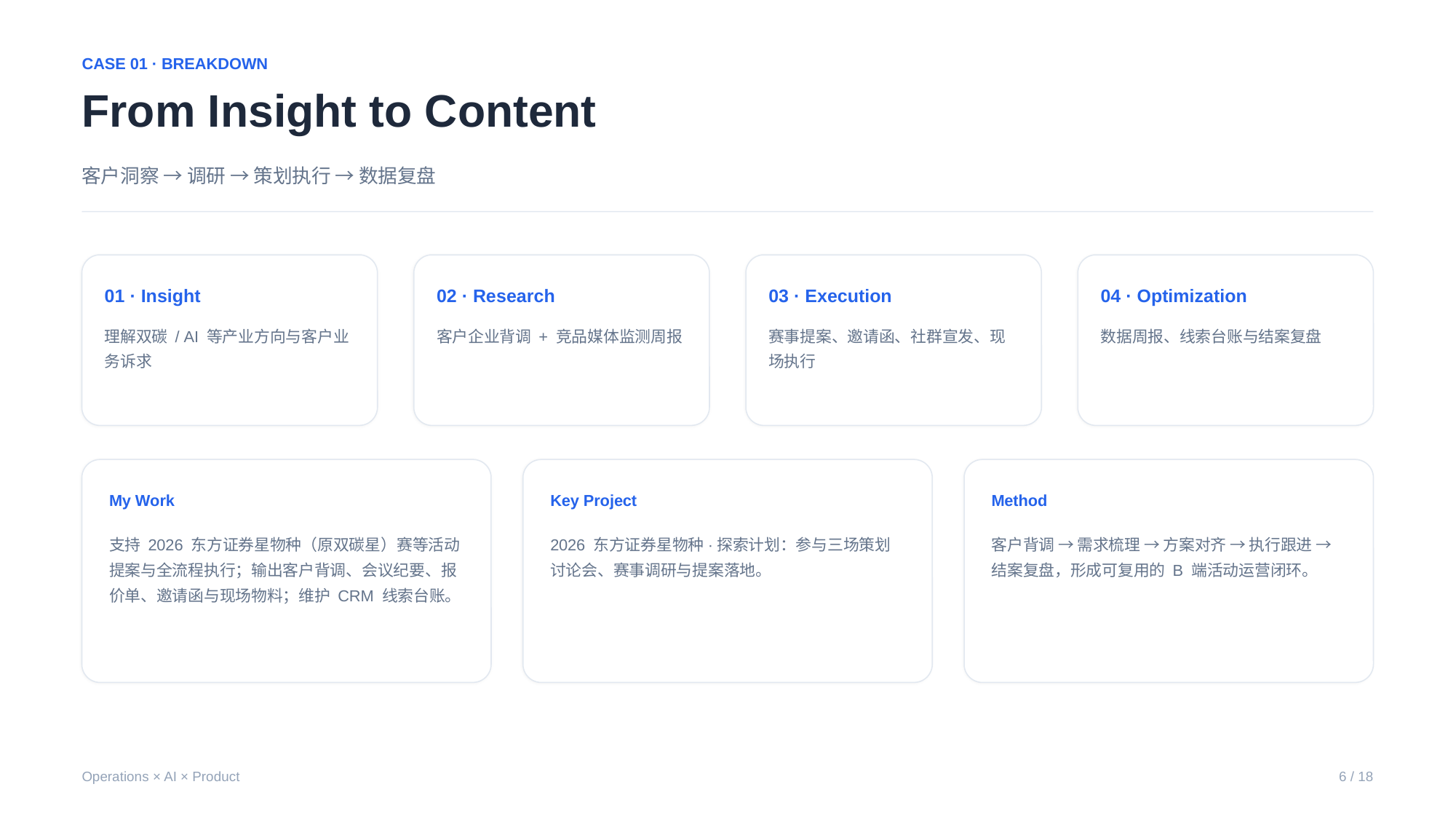

CASE 01 · BREAKDOWN
From Insight to Content
客户洞察 → 调研 → 策划执行 → 数据复盘

01 · Insight
02 · Research
03 · Execution
04 · Optimization
理解双碳 / AI 等产业方向与客户业务诉求
客户企业背调 + 竞品媒体监测周报
赛事提案、邀请函、社群宣发、现场执行
数据周报、线索台账与结案复盘

My Work
Key Project
Method
支持 2026 东方证券星物种（原双碳星）赛等活动提案与全流程执行；输出客户背调、会议纪要、报价单、邀请函与现场物料；维护 CRM 线索台账。
2026 东方证券星物种·探索计划：参与三场策划讨论会、赛事调研与提案落地。
客户背调 → 需求梳理 → 方案对齐 → 执行跟进 → 结案复盘，形成可复用的 B 端活动运营闭环。
Operations × AI × Product
6 / 18